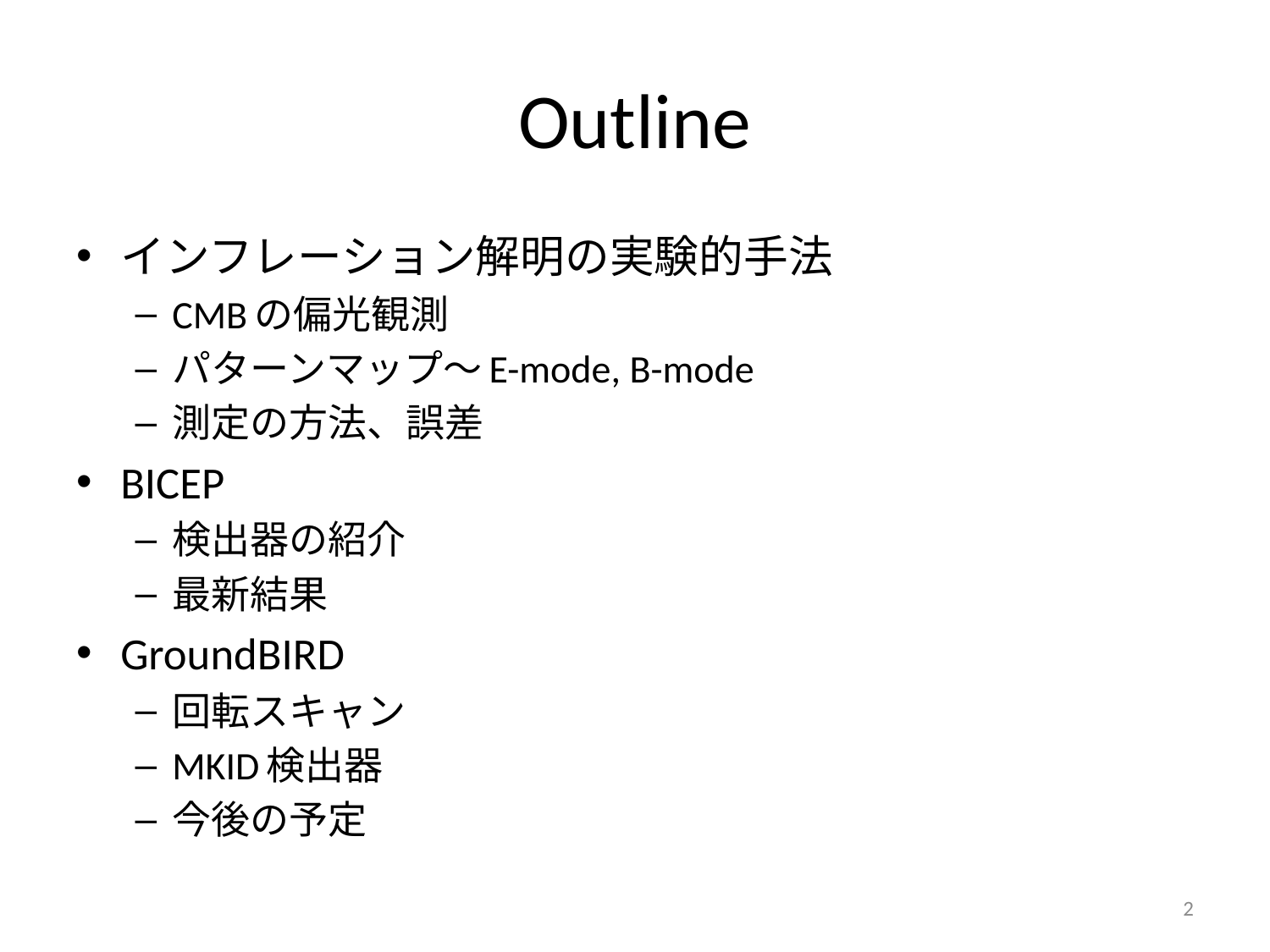

# Outline
インフレーション解明の実験的手法
CMBの偏光観測
パターンマップ〜E-mode, B-mode
測定の方法、誤差
BICEP
検出器の紹介
最新結果
GroundBIRD
回転スキャン
MKID検出器
今後の予定

2